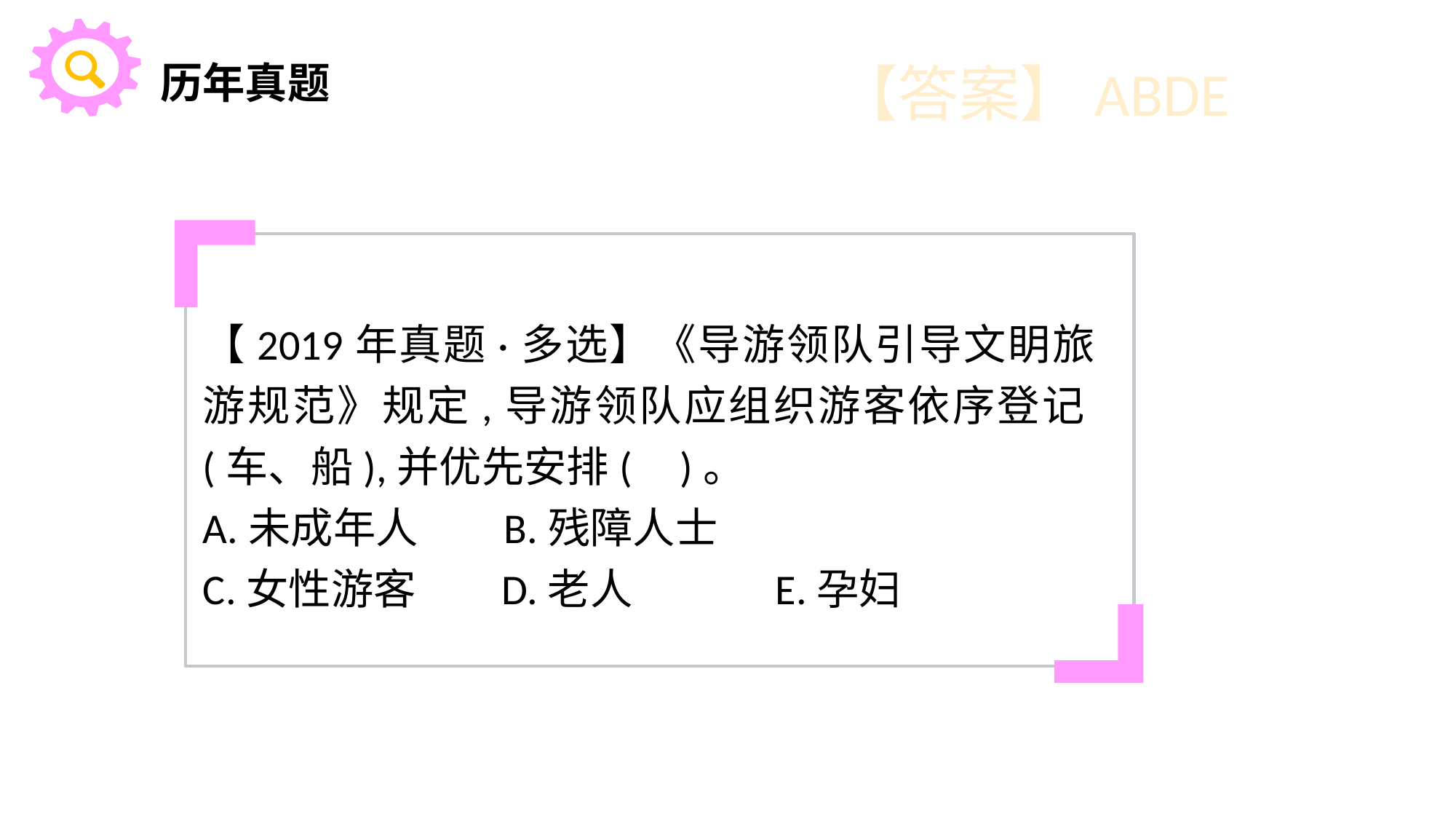

历年真题
【答案】ABDE

【2019年真题·多选】《导游领队引导文眀旅游规范》规定,导游领队应组织游客依序登记(车、船),并优先安排(     )。
A.未成年人        B.残障人士
C.女性游客        D.老人              E.孕妇